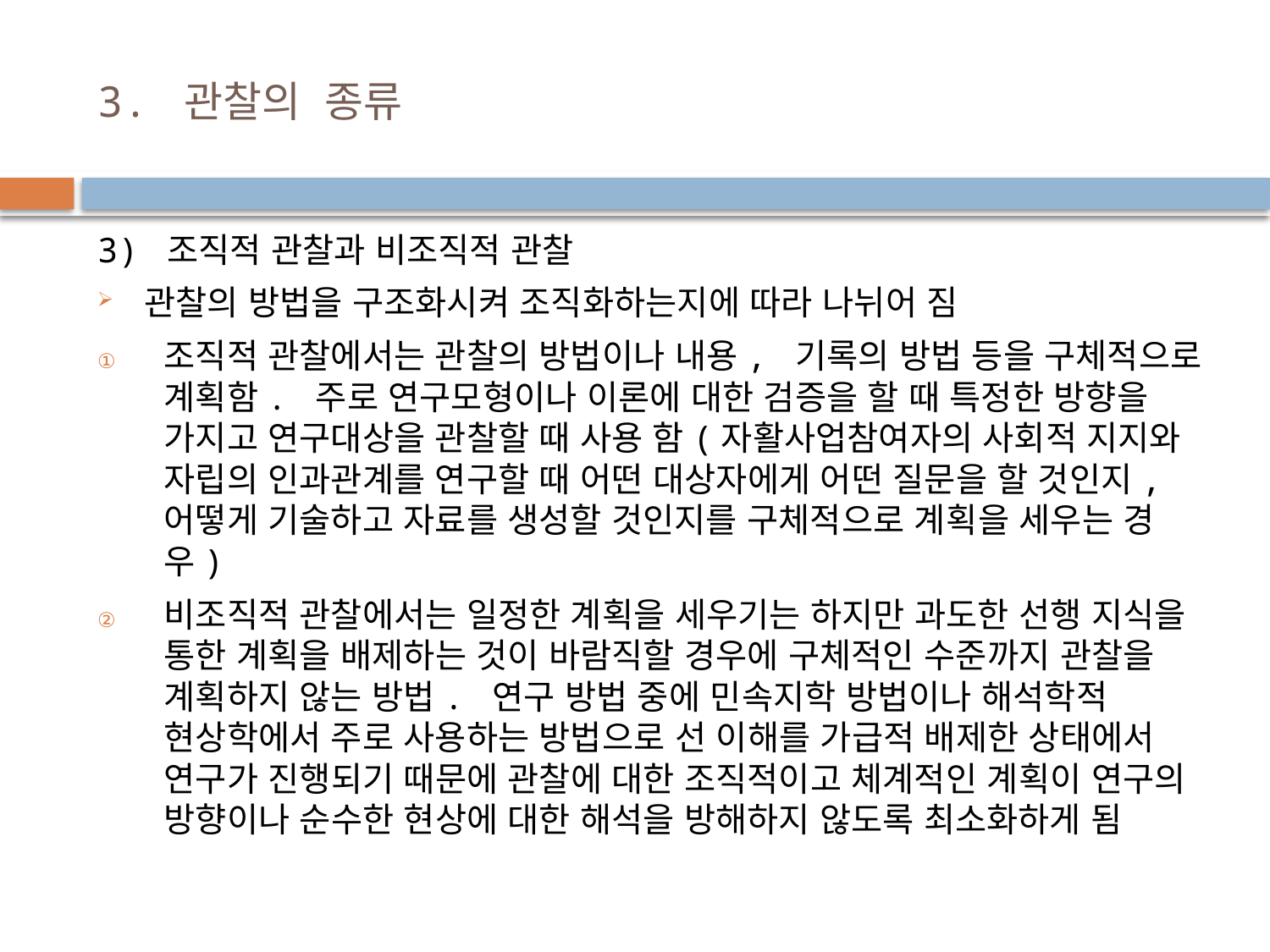

# 3. 관찰의  종류
3) 조직적 관찰과 비조직적 관찰
관찰의 방법을 구조화시켜 조직화하는지에 따라 나뉘어 짐
조직적 관찰에서는 관찰의 방법이나 내용, 기록의 방법 등을 구체적으로 계획함. 주로 연구모형이나 이론에 대한 검증을 할 때 특정한 방향을 가지고 연구대상을 관찰할 때 사용 함(자활사업참여자의 사회적 지지와 자립의 인과관계를 연구할 때 어떤 대상자에게 어떤 질문을 할 것인지, 어떻게 기술하고 자료를 생성할 것인지를 구체적으로 계획을 세우는 경우)
비조직적 관찰에서는 일정한 계획을 세우기는 하지만 과도한 선행 지식을 통한 계획을 배제하는 것이 바람직할 경우에 구체적인 수준까지 관찰을 계획하지 않는 방법. 연구 방법 중에 민속지학 방법이나 해석학적 현상학에서 주로 사용하는 방법으로 선 이해를 가급적 배제한 상태에서 연구가 진행되기 때문에 관찰에 대한 조직적이고 체계적인 계획이 연구의 방향이나 순수한 현상에 대한 해석을 방해하지 않도록 최소화하게 됨